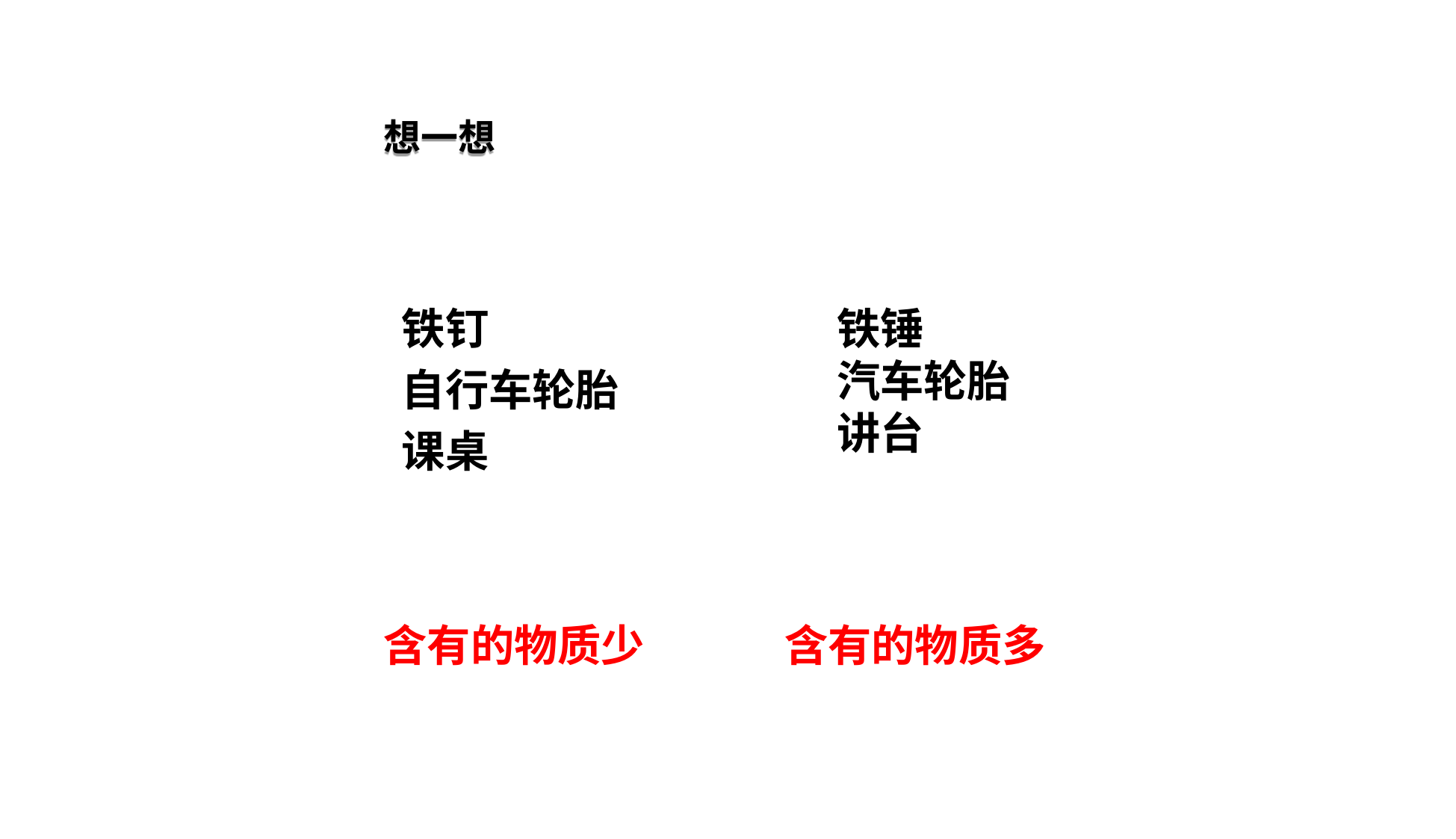

想一想

铁钉
自行车轮胎
课桌
铁锤
汽车轮胎
讲台
含有的物质少
含有的物质多